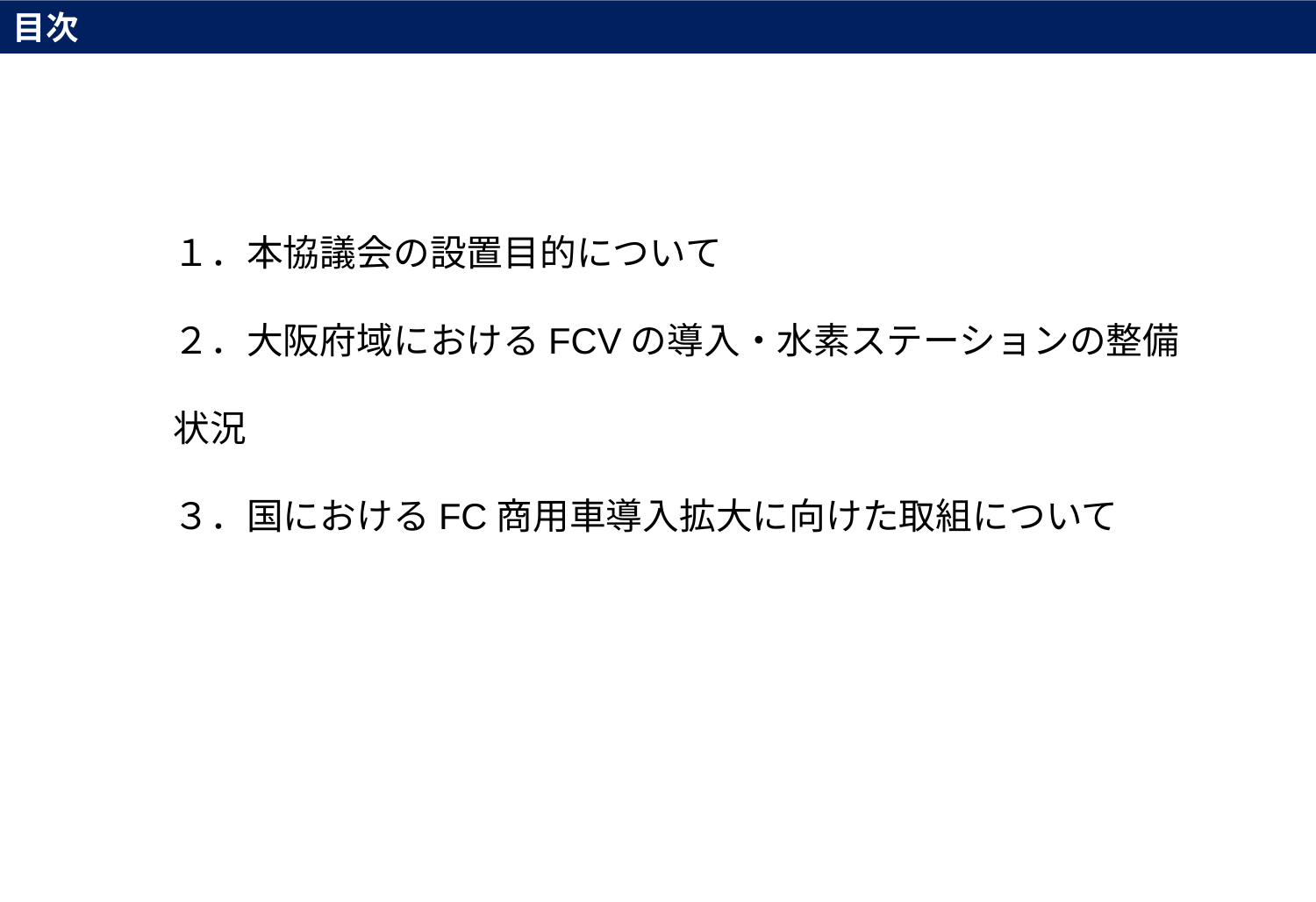

目次
１．本協議会の設置目的について
２．大阪府域におけるFCVの導入・水素ステーションの整備状況
３．国におけるFC商用車導入拡大に向けた取組について